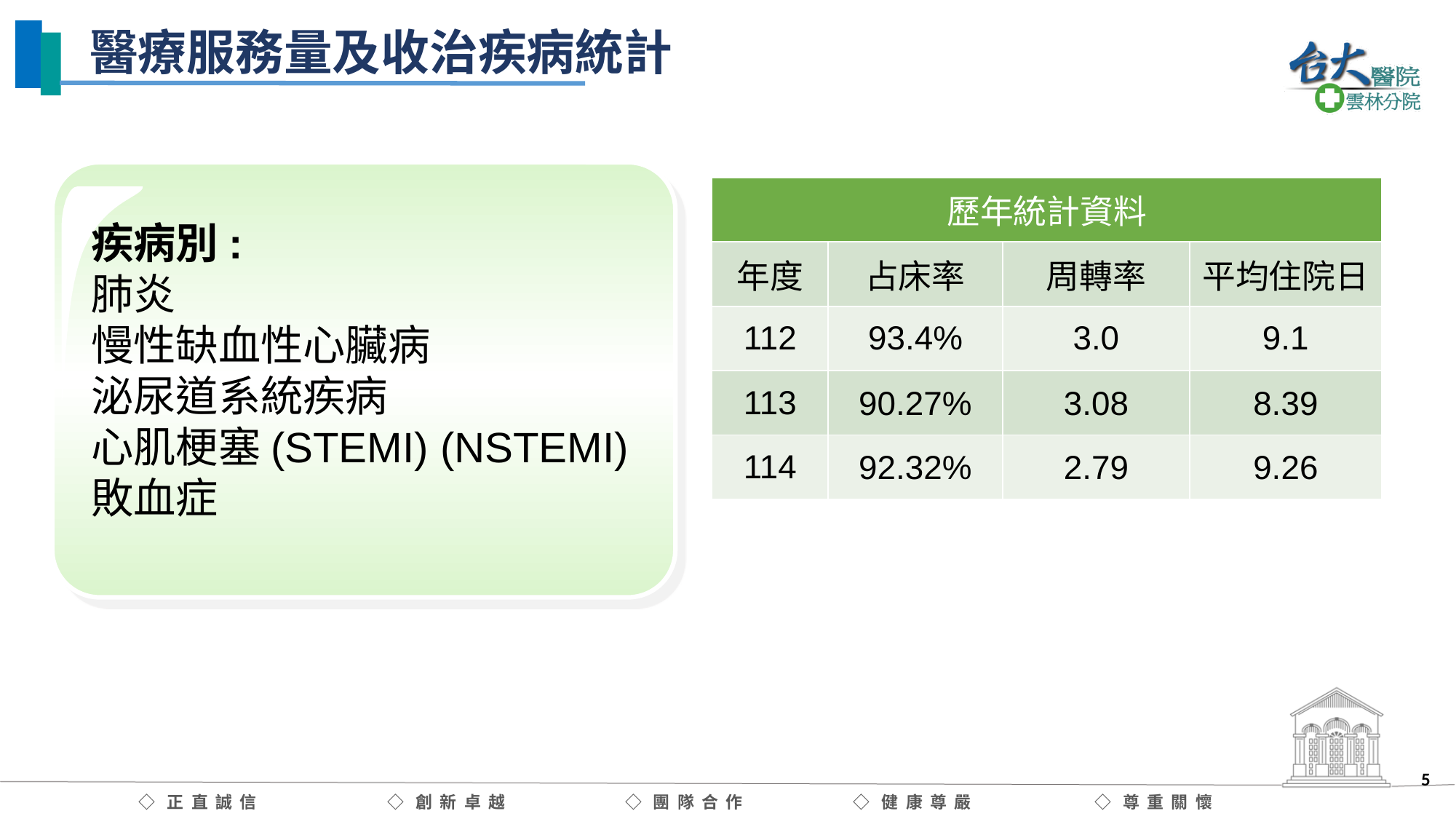

醫療服務量及收治疾病統計

| 歷年統計資料 |  |  |  |
| --- | --- | --- | --- |
| 年度 | 占床率 | 周轉率 | 平均住院日 |
| 112 | 93.4% | 3.0 | 9.1 |
| 113 | 90.27% | 3.08 | 8.39 |
| 114 | 92.32% | 2.79 | 9.26 |
疾病別:
肺炎
慢性缺血性心臟病
泌尿道系統疾病
心肌梗塞(STEMI) (NSTEMI)
敗血症
5